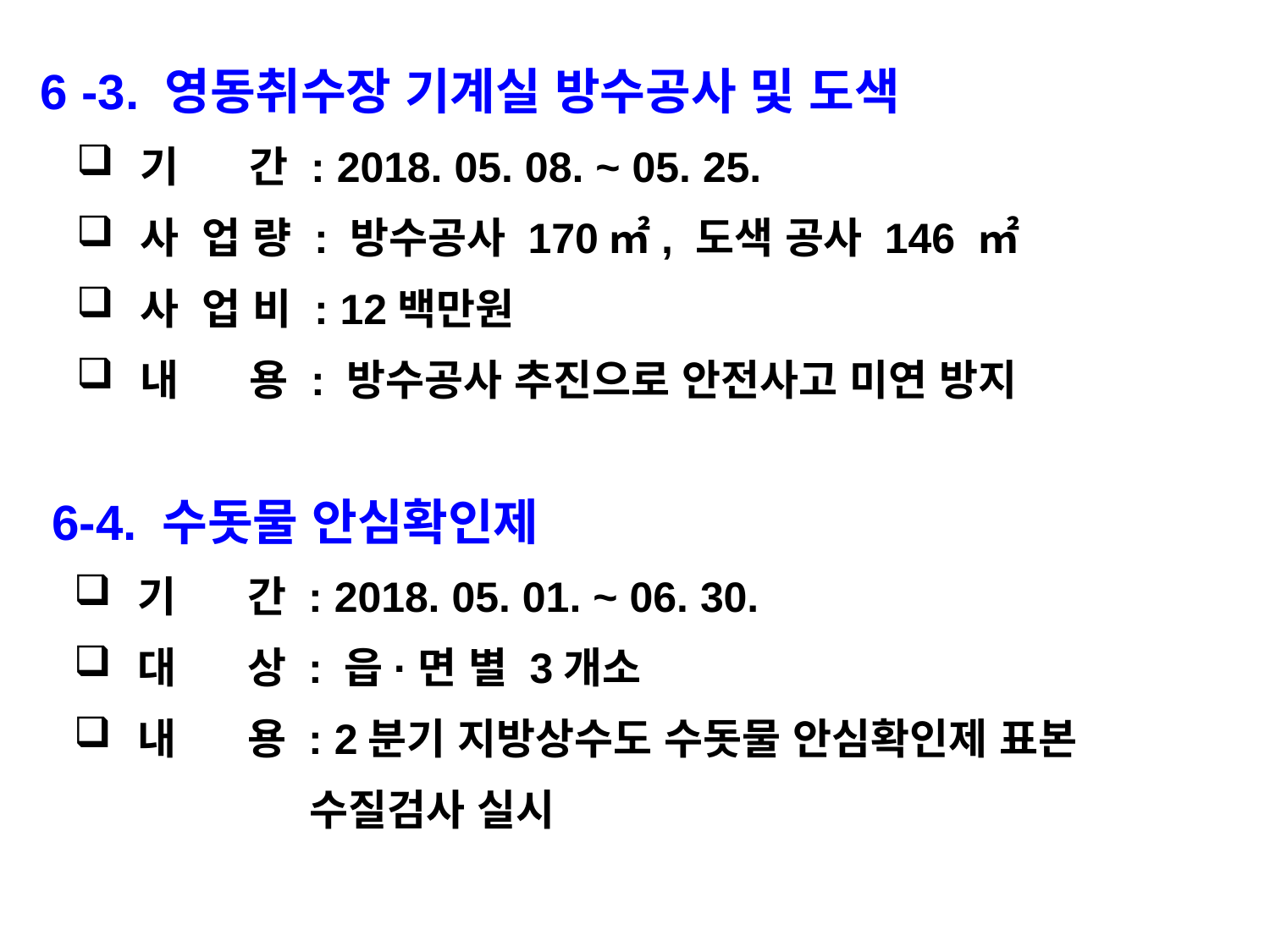

6 -3. 영동취수장 기계실 방수공사 및 도색
기      간 : 2018. 05. 08. ~ 05. 25.
사  업 량 : 방수공사 170㎡, 도색 공사 146 ㎡
사  업 비 : 12백만원
내      용 : 방수공사 추진으로 안전사고 미연 방지

   6-4. 수돗물 안심확인제
기      간 : 2018. 05. 01. ~ 06. 30.
대      상 : 읍·면 별 3개소
내      용 : 2분기 지방상수도 수돗물 안심확인제 표본
                   수질검사 실시